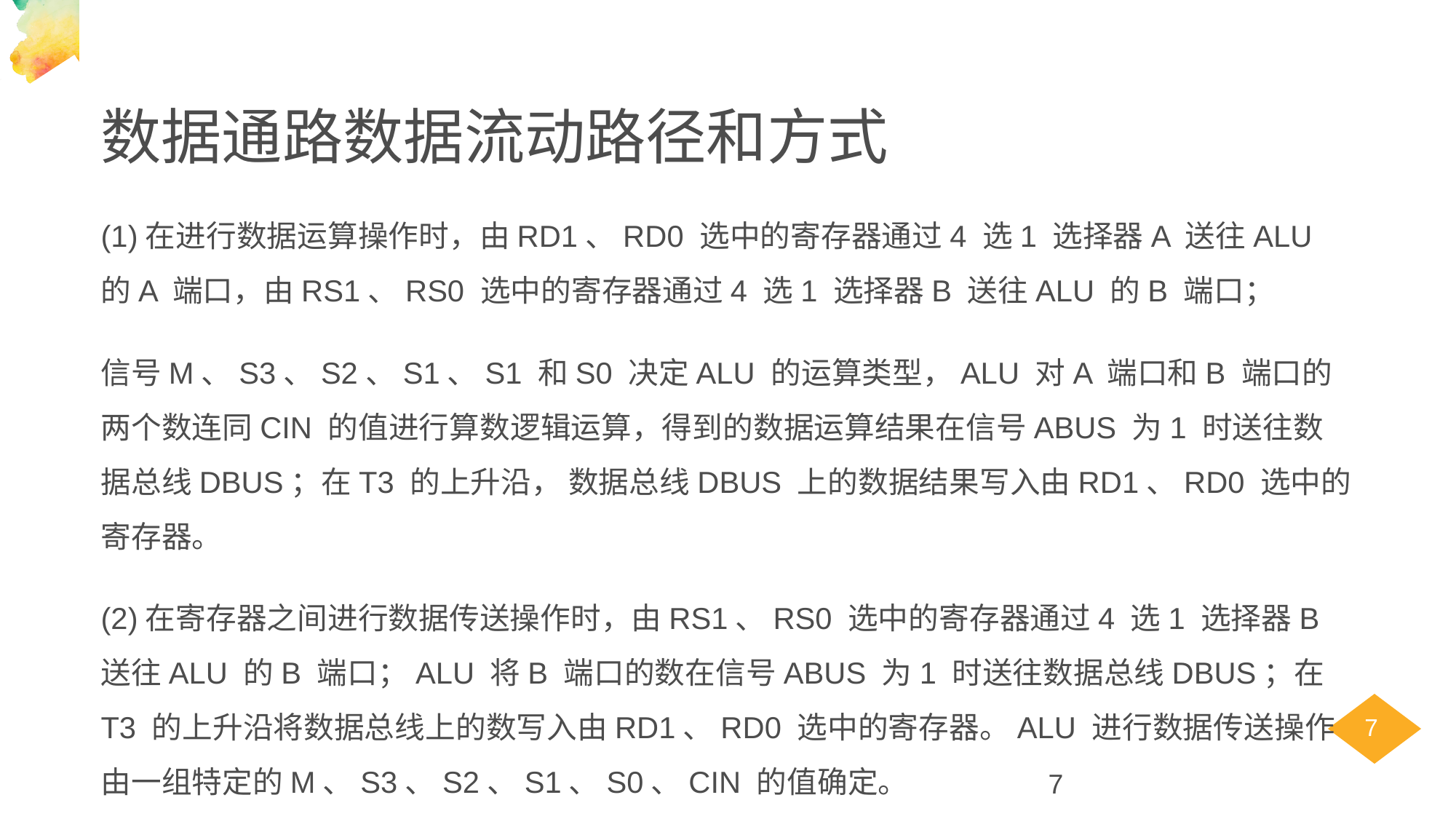

数据通路数据流动路径和方式
(1)在进行数据运算操作时，由RD1、RD0 选中的寄存器通过4 选1 选择器A 送往ALU 的A 端口，由RS1、RS0 选中的寄存器通过4 选1 选择器B 送往ALU 的B 端口；
信号M、S3、S2、S1、S1 和S0 决定ALU 的运算类型，ALU 对A 端口和B 端口的两个数连同CIN 的值进行算数逻辑运算，得到的数据运算结果在信号ABUS 为1 时送往数据总线DBUS；在T3 的上升沿， 数据总线DBUS 上的数据结果写入由RD1、RD0 选中的寄存器。
(2)在寄存器之间进行数据传送操作时，由RS1、RS0 选中的寄存器通过4 选1 选择器B 送往ALU 的B 端口；ALU 将B 端口的数在信号ABUS 为1 时送往数据总线DBUS；在T3 的上升沿将数据总线上的数写入由RD1、RD0 选中的寄存器。ALU 进行数据传送操作由一组特定的M、S3、S2、S1、S0、CIN 的值确定。

7